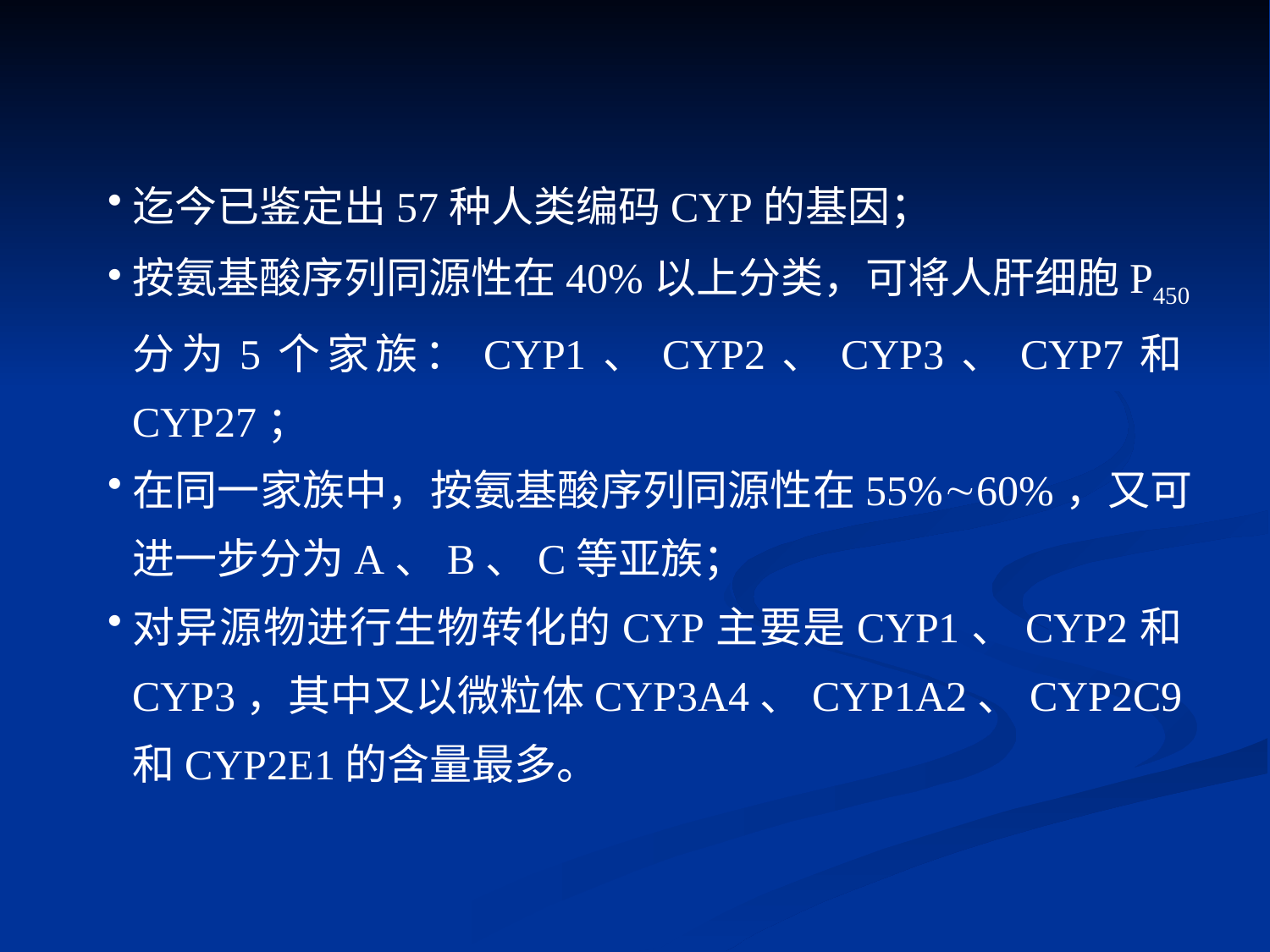

迄今已鉴定出57种人类编码CYP的基因；
按氨基酸序列同源性在40%以上分类，可将人肝细胞P450分为5个家族：CYP1、CYP2、CYP3、CYP7和CYP27；
在同一家族中，按氨基酸序列同源性在55%∼60%，又可进一步分为A、B、C等亚族；
对异源物进行生物转化的CYP主要是CYP1、CYP2和CYP3，其中又以微粒体CYP3A4、CYP1A2、CYP2C9和CYP2E1的含量最多。